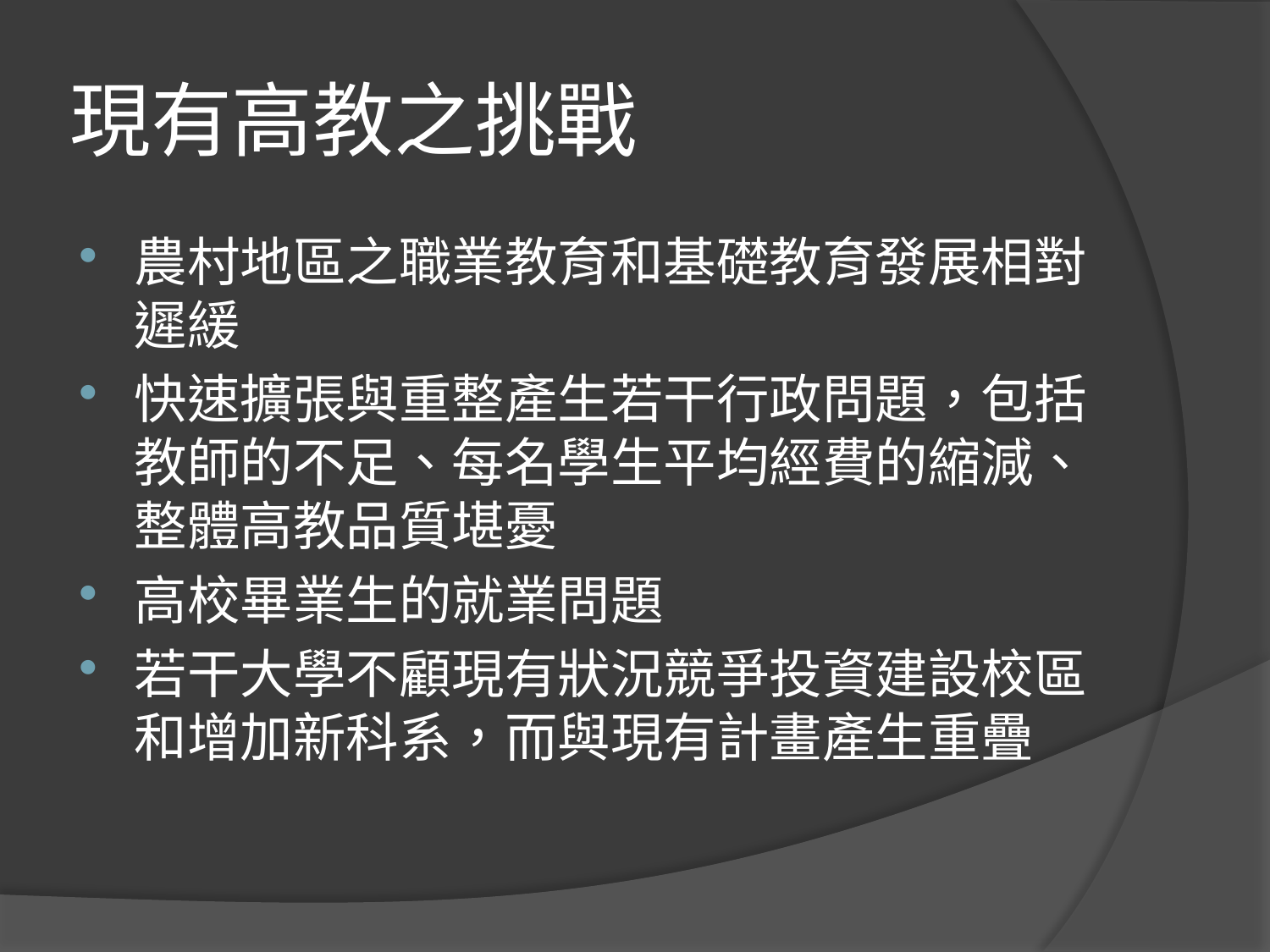

# 現有高教之挑戰
農村地區之職業教育和基礎教育發展相對遲緩
快速擴張與重整產生若干行政問題，包括教師的不足、每名學生平均經費的縮減、整體高教品質堪憂
高校畢業生的就業問題
若干大學不顧現有狀況競爭投資建設校區和增加新科系，而與現有計畫產生重疊